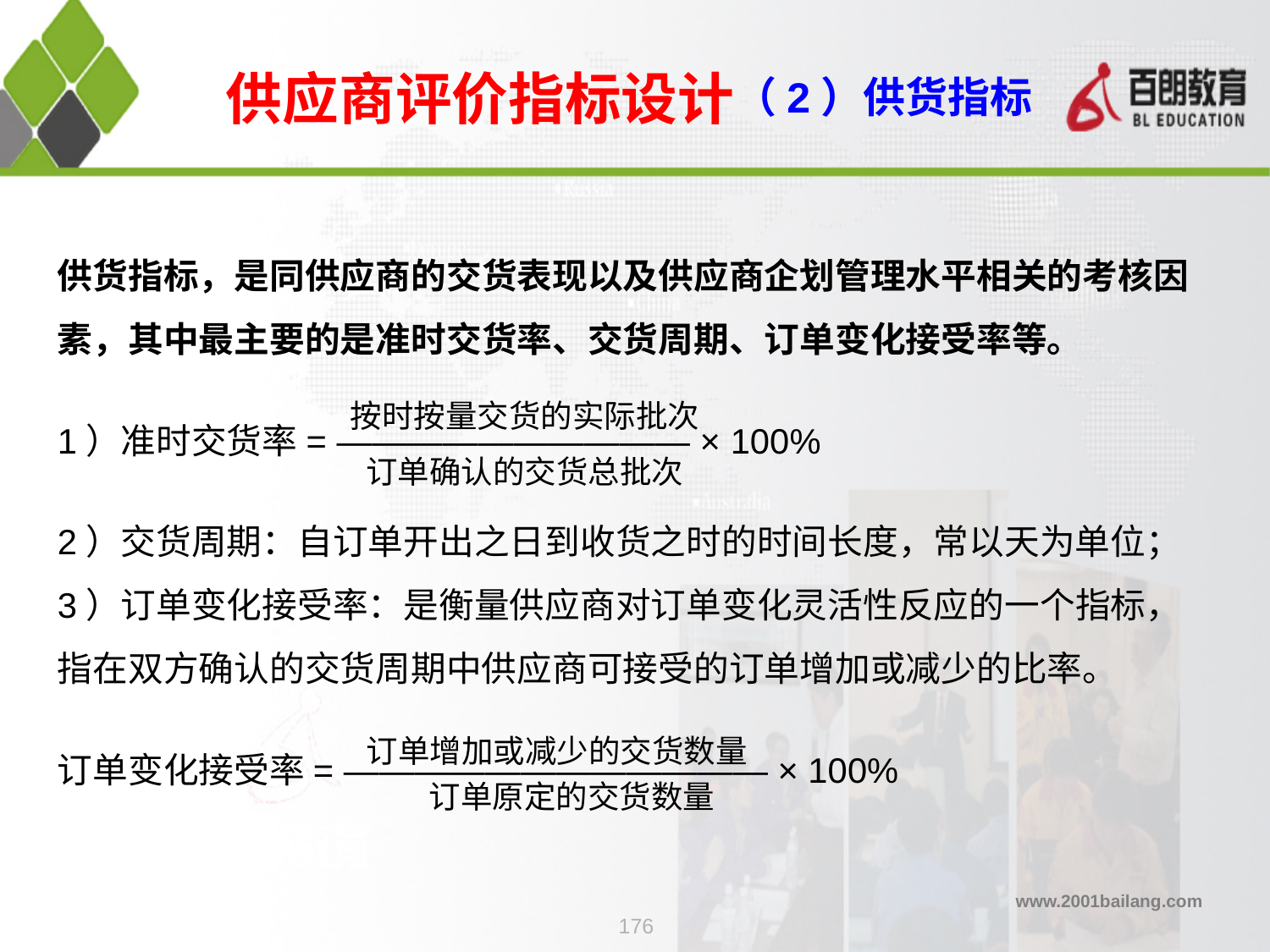

供应商评价指标设计
（2）供货指标
供货指标，是同供应商的交货表现以及供应商企划管理水平相关的考核因素，其中最主要的是准时交货率、交货周期、订单变化接受率等。

1）准时交货率= —————————— × 100%

2）交货周期：自订单开出之日到收货之时的时间长度，常以天为单位；
3）订单变化接受率：是衡量供应商对订单变化灵活性反应的一个指标，指在双方确认的交货周期中供应商可接受的订单增加或减少的比率。

订单变化接受率= ———————————— × 100%
按时按量交货的实际批次
订单确认的交货总批次
订单增加或减少的交货数量
订单原定的交货数量
176